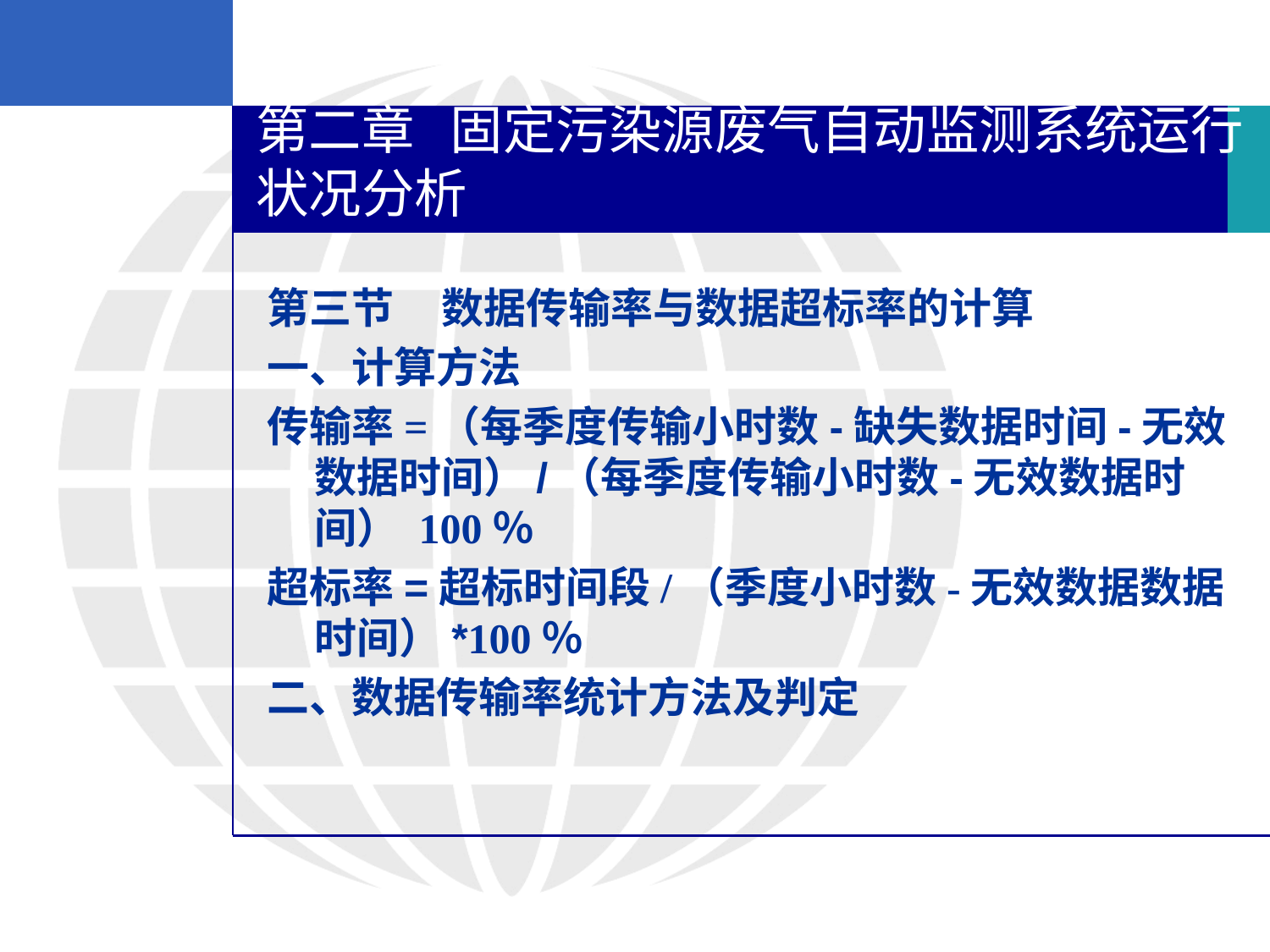

第二章   固定污染源废气自动监测系统运行状况分析
第三节     数据传输率与数据超标率的计算
一、计算方法
传输率=（每季度传输小时数-缺失数据时间-无效数据时间）/（每季度传输小时数-无效数据时间） 100％
超标率=超标时间段/（季度小时数-无效数据数据时间）*100％
二、数据传输率统计方法及判定